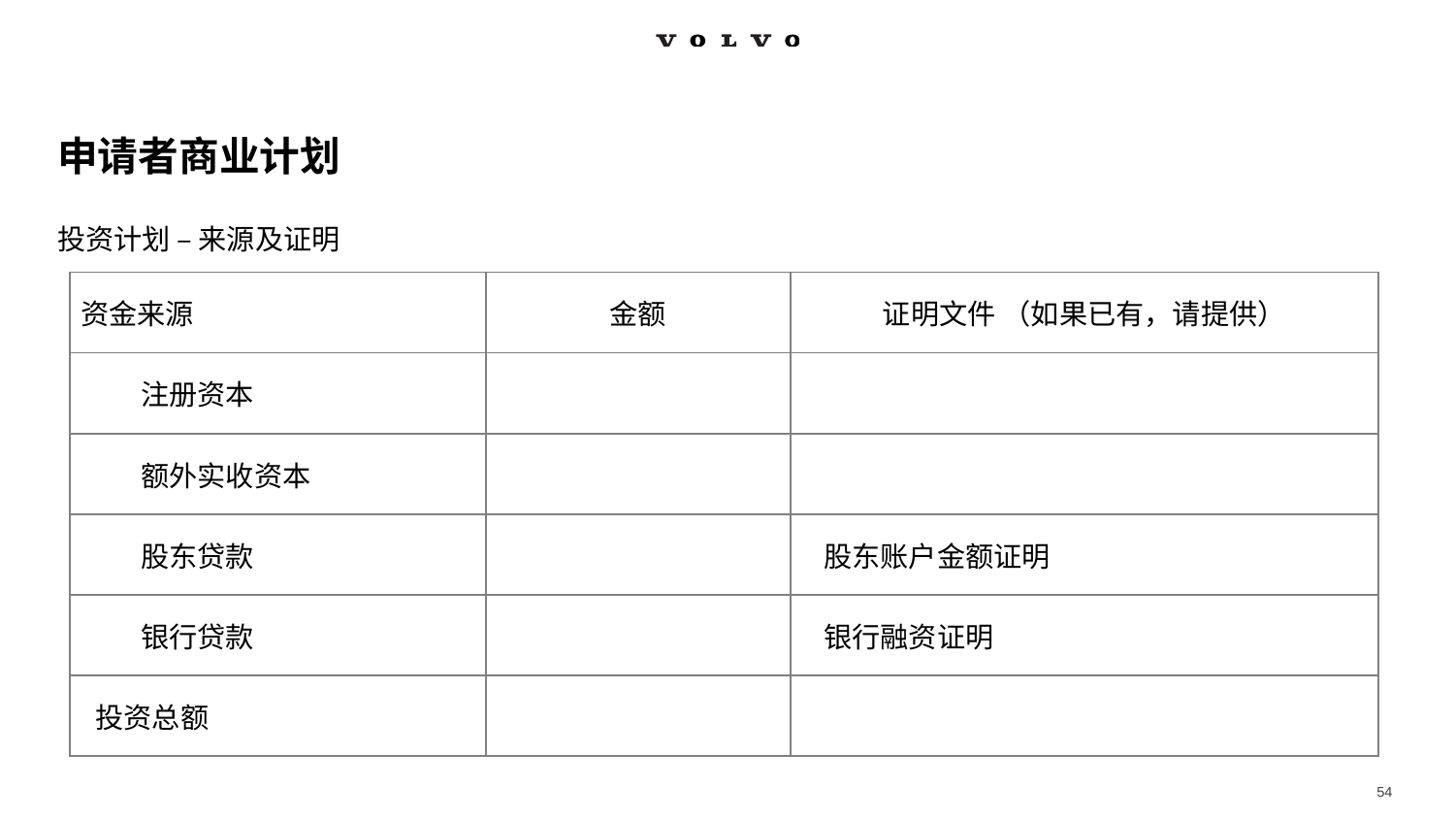

# 申请者商业计划
单位: 万元
投资计划 – 来源及证明
| 资金来源 | 金额 | 证明文件 （如果已有，请提供） |
| --- | --- | --- |
| 注册资本 |  |  |
| 额外实收资本 |  |  |
| 股东贷款 |  | 股东账户金额证明 |
| 银行贷款 |  | 银行融资证明 |
| 投资总额 |  |  |
54